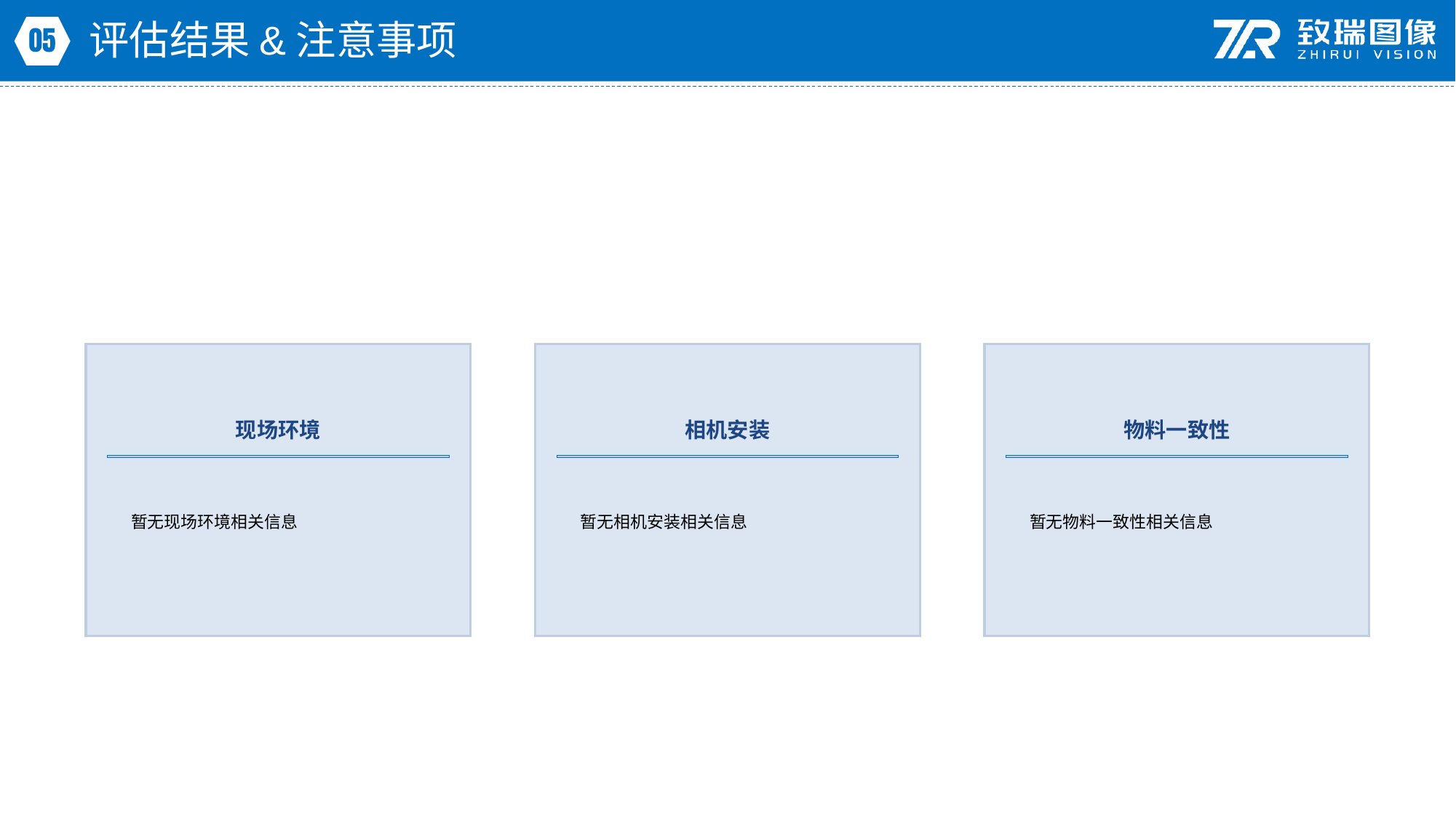

评估结果&注意事项
05

现场环境

相机安装

物料一致性

暂无现场环境相关信息

暂无相机安装相关信息

暂无物料一致性相关信息